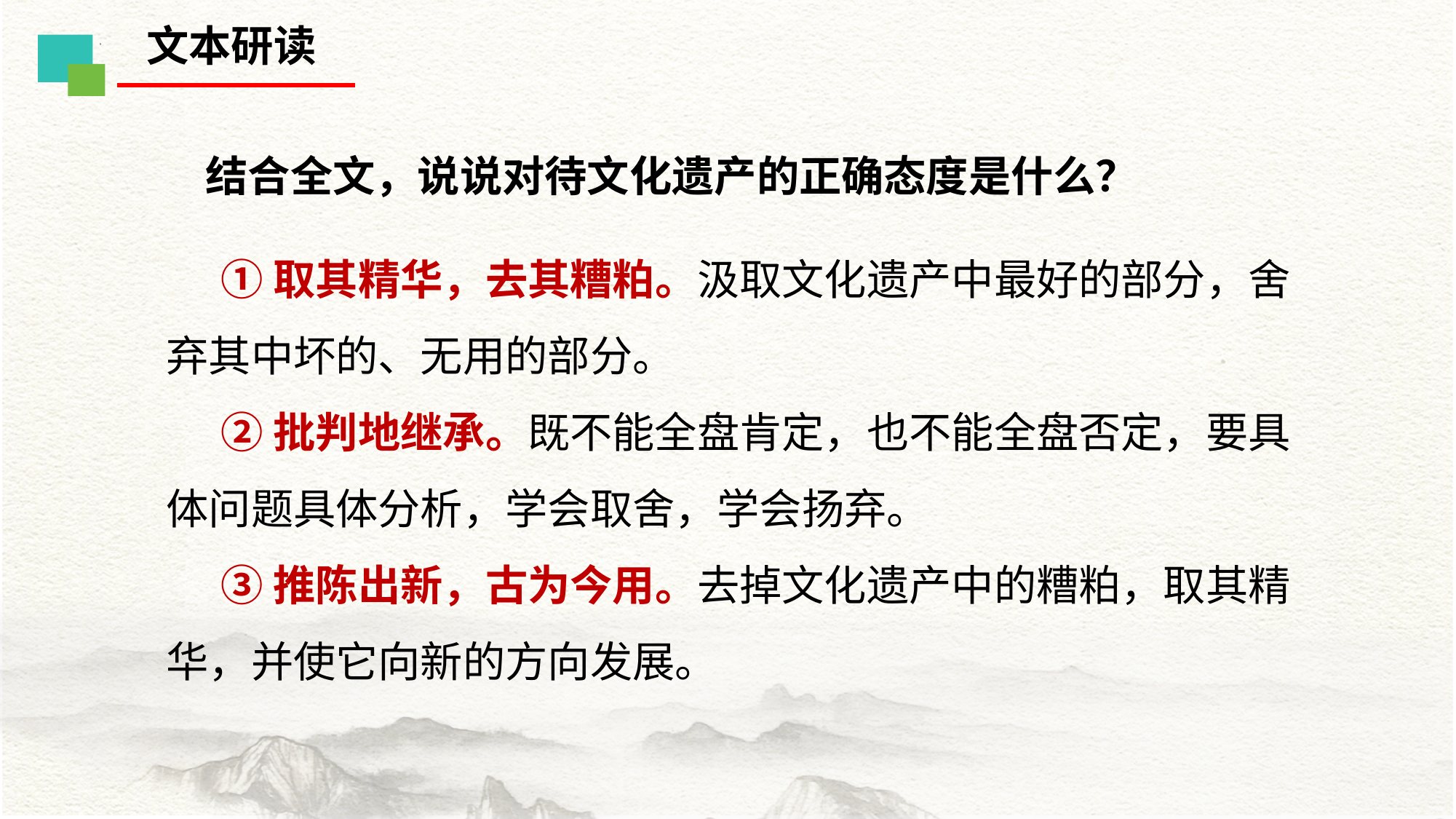

文本研读

结合全文，说说对待文化遗产的正确态度是什么？
①取其精华，去其糟粕。汲取文化遗产中最好的部分，舍弃其中坏的、无用的部分。
②批判地继承。既不能全盘肯定，也不能全盘否定，要具体问题具体分析，学会取舍，学会扬弃。
③推陈出新，古为今用。去掉文化遗产中的糟粕，取其精华，并使它向新的方向发展。